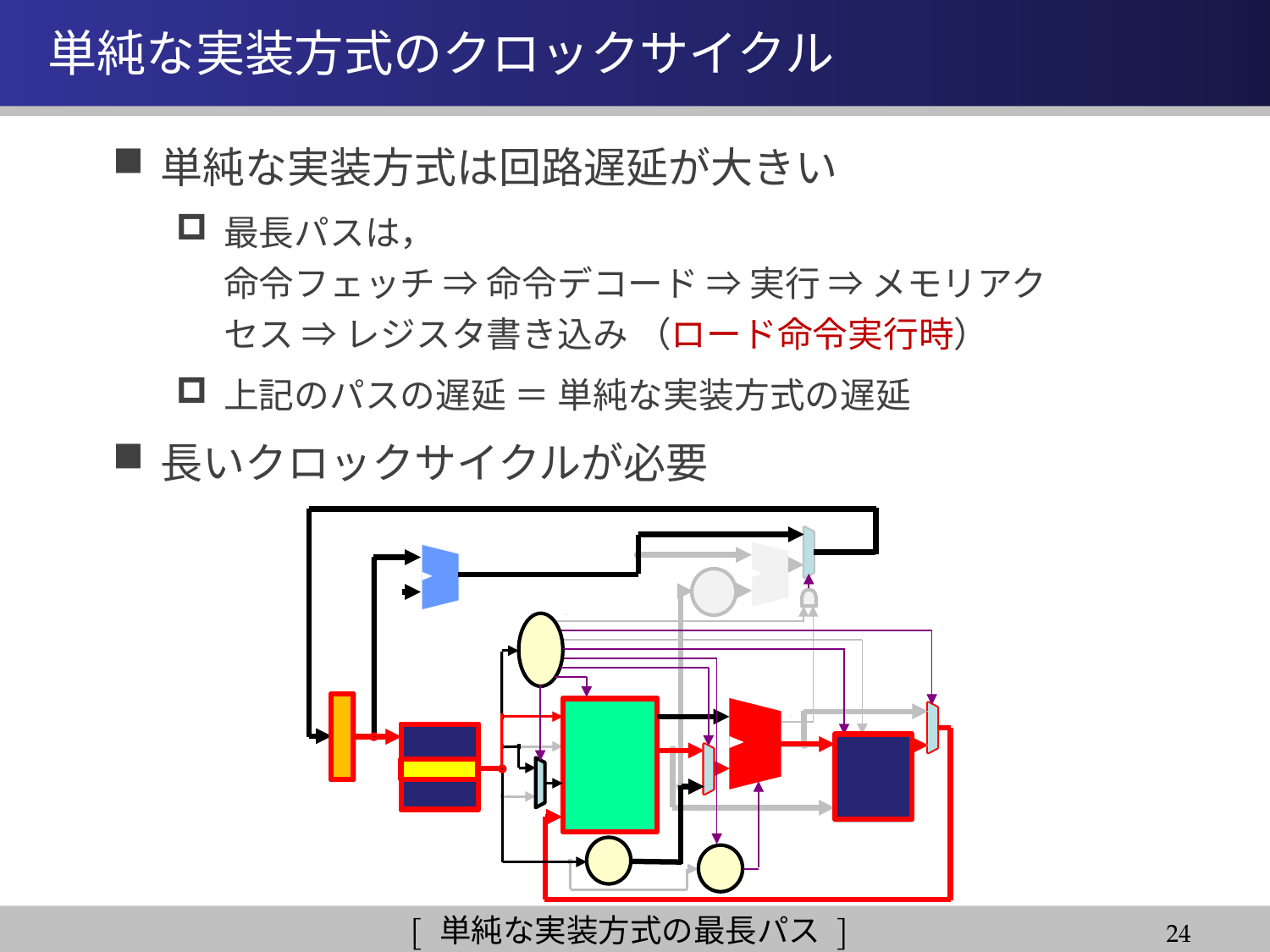

情報システム基盤学基礎１
# 単純な実装方式のクロックサイクル
単純な実装方式は回路遅延が大きい
最長パスは，
命令フェッチ ⇒ 命令デコード ⇒ 実行 ⇒ メモリアクセス ⇒ レジスタ書き込み （ロード命令実行時）
上記のパスの遅延 ＝ 単純な実装方式の遅延
長いクロックサイクルが必要

Read
データ
加算

Branch

制御

Read
Reg 1
Read
データ1
Zero

Read
アドレス
ALU
PC

４
Read
データ
Read
Reg 2

アドレス

Read
データ2

Read
データ

Write
Reg

Write
データ
Write
データ
符号
拡張

ALU
制御

[ 単純な実装方式の最長パス ]
24